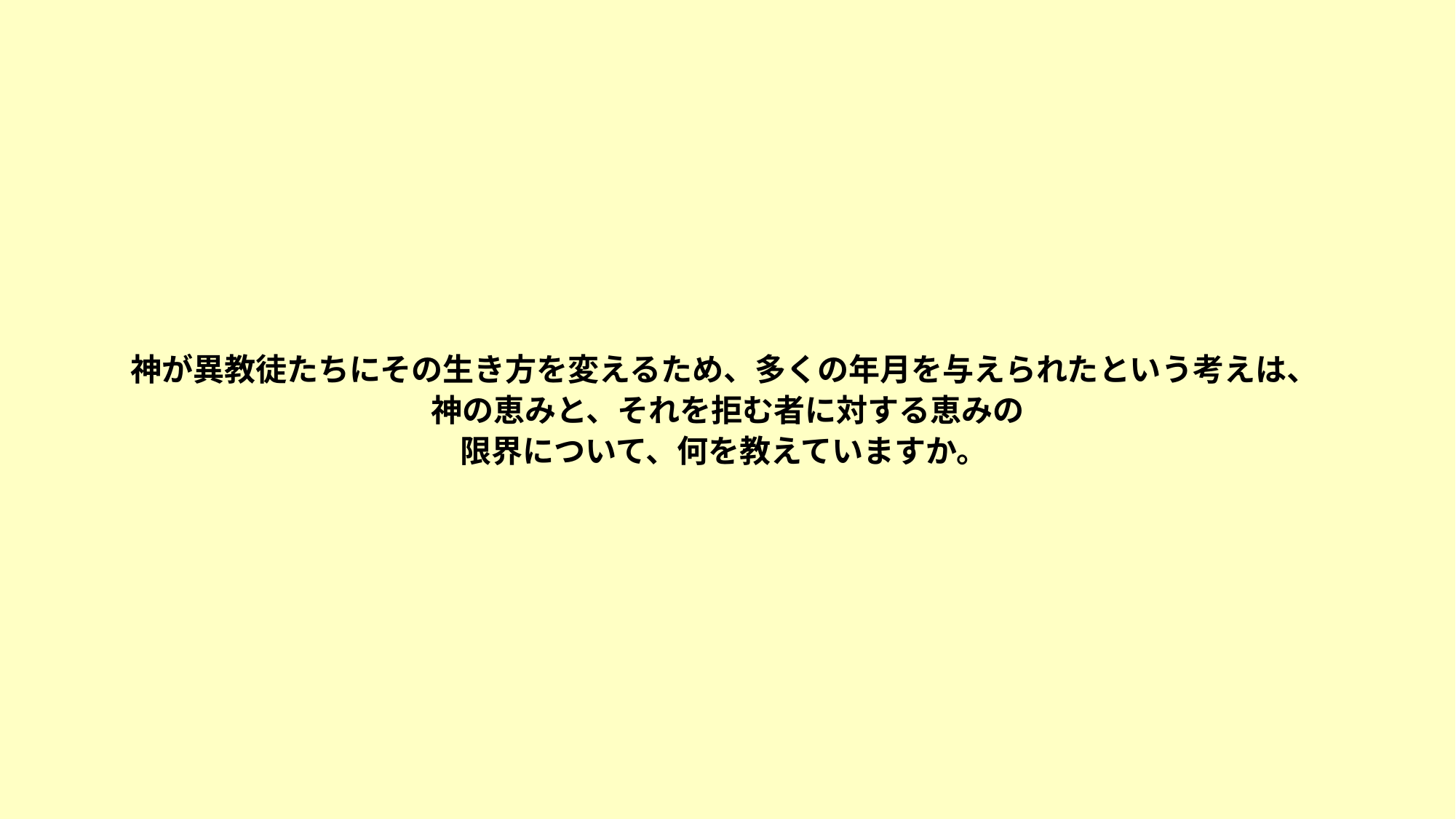

# 神が異教徒たちにその生き方を変えるため、多くの年月を与えられたという考えは、 神の恵みと、それを拒む者に対する恵みの 限界について、何を教えていますか。